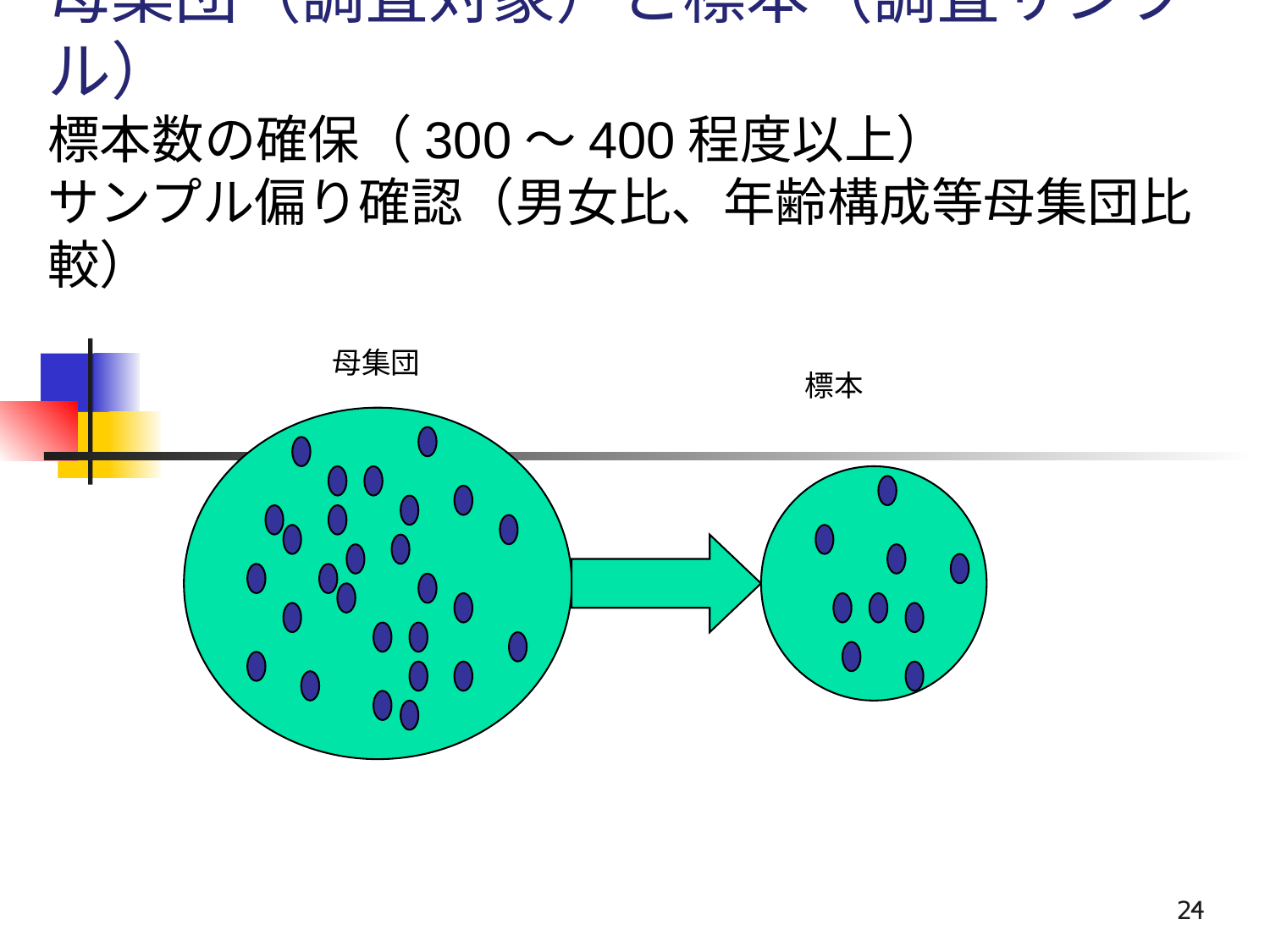

# ３ 標本調査の方法と誤差 母集団（調査対象）と標本（調査サンプル） 標本数の確保（300～400程度以上） サンプル偏り確認（男女比、年齢構成等母集団比較）
母集団
標本

24